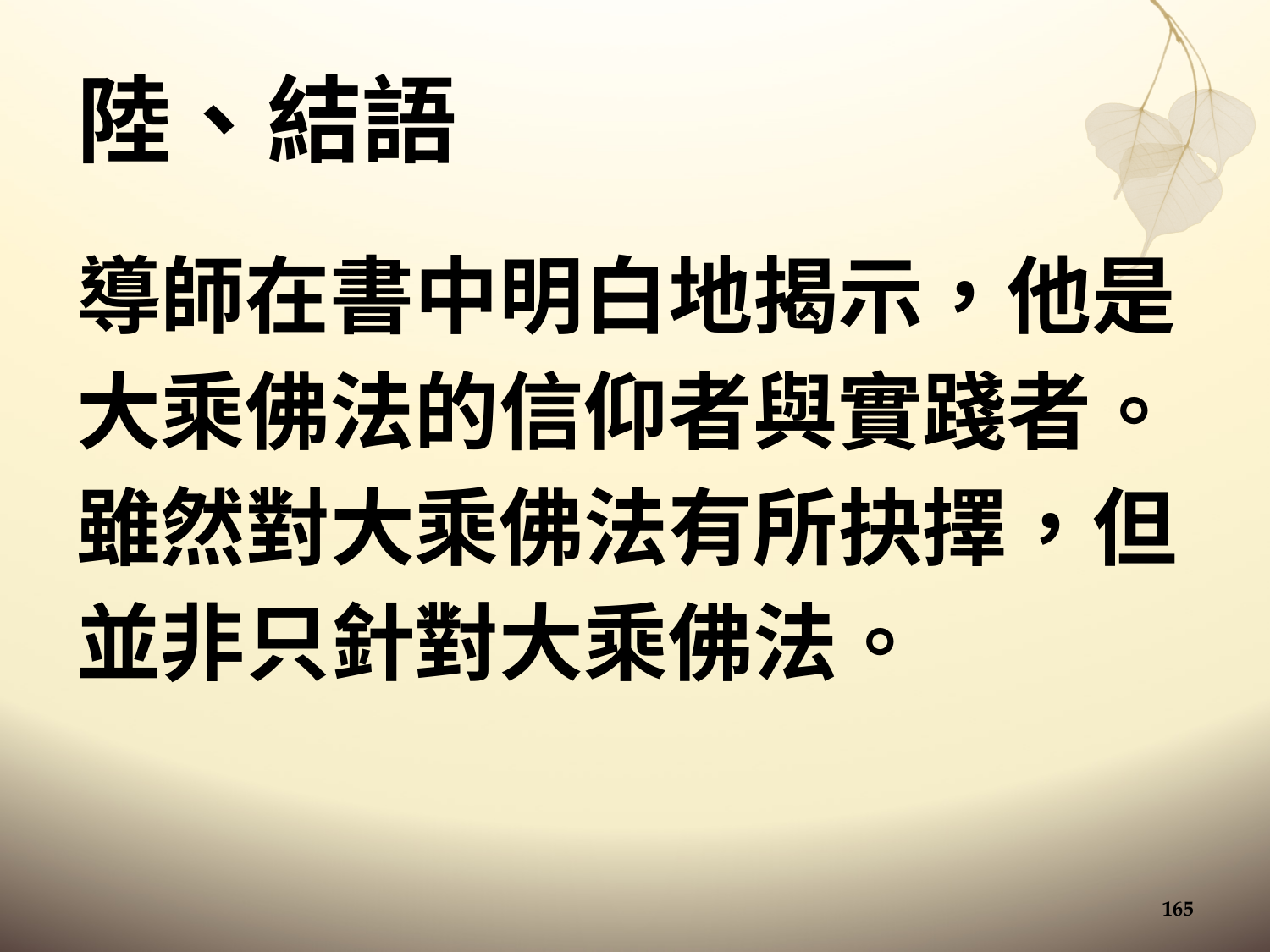

# 陸、結語
導師在書中明白地揭示，他是大乘佛法的信仰者與實踐者。雖然對大乘佛法有所抉擇，但並非只針對大乘佛法。
165